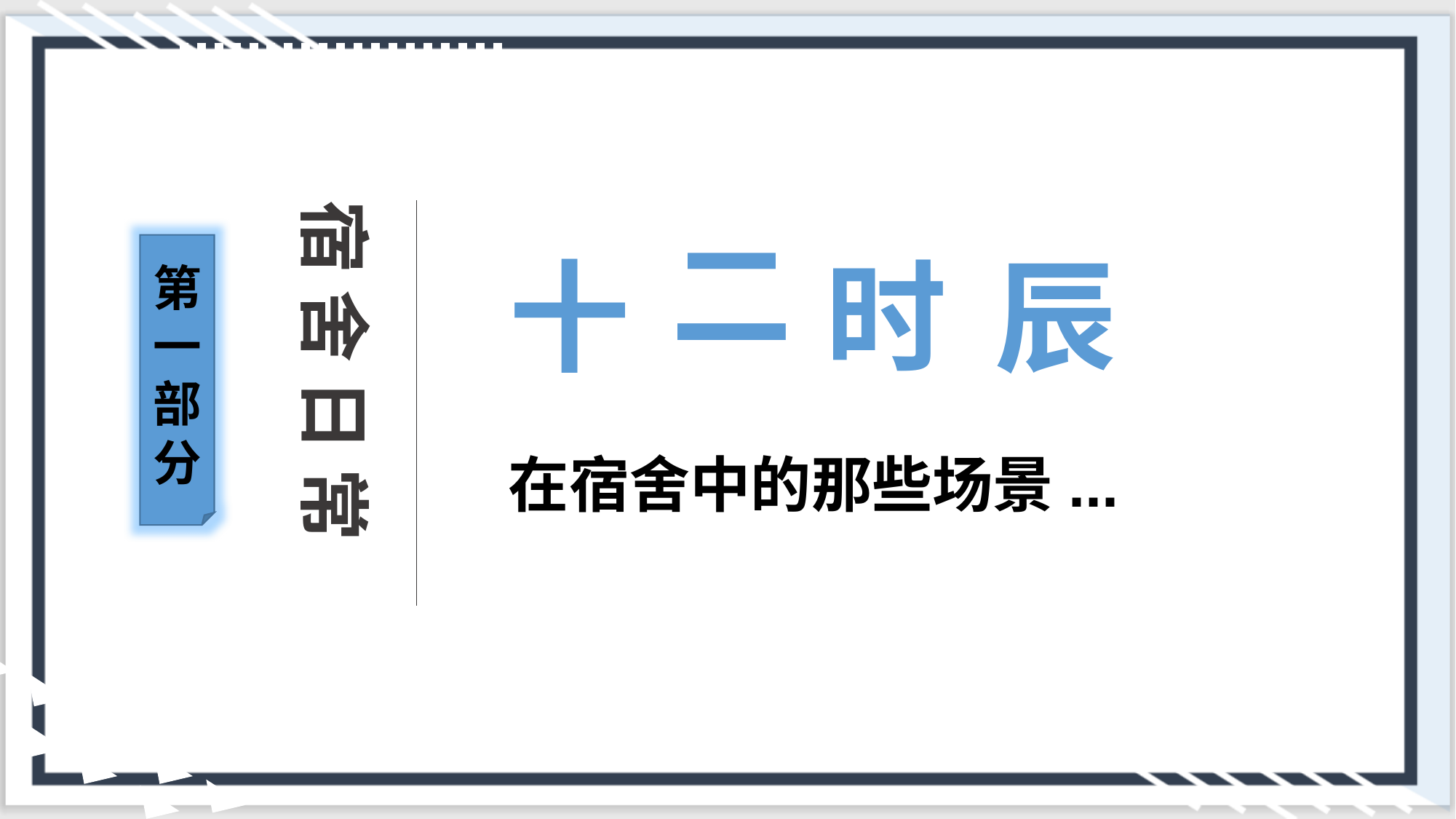

宿 舍 日 常
二
第一部分
十
时
辰
在宿舍中的那些场景...